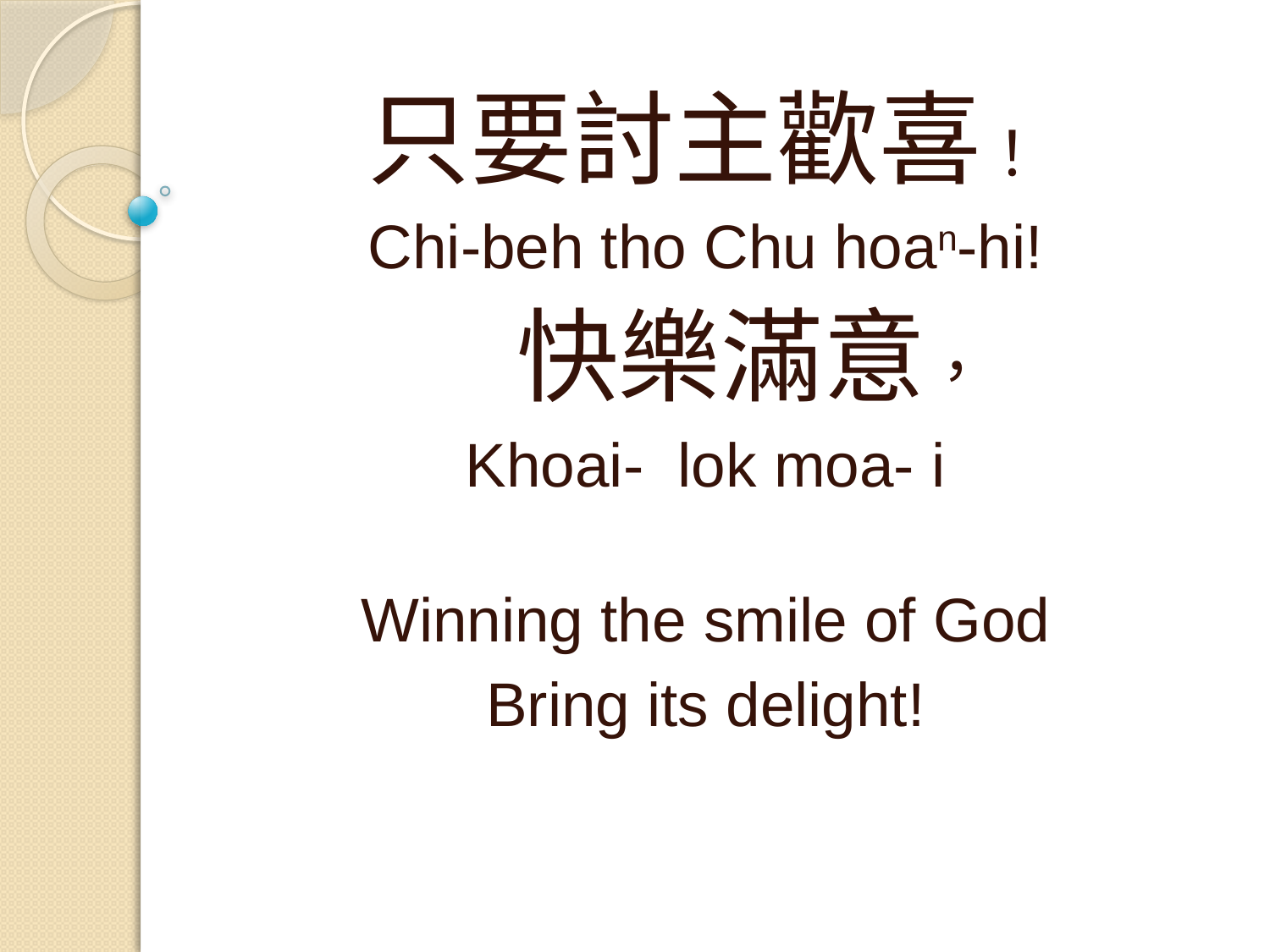

只要討主歡喜！
Chi-beh tho Chu hoan-hi!
   快樂滿意，
Khoai-  lok moa- i

Winning the smile of God
Bring its delight!